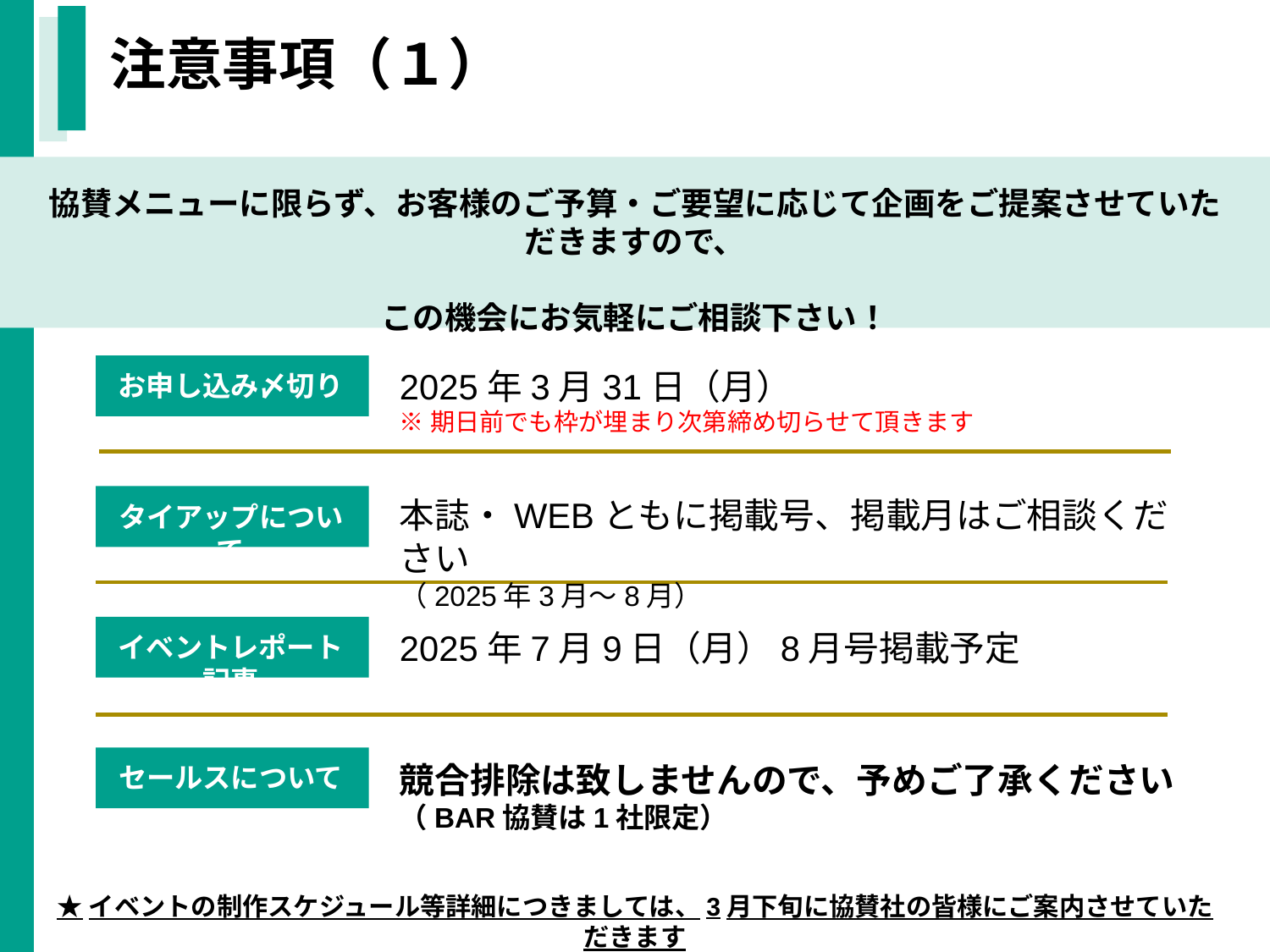

注意事項（１）

協賛メニューに限らず、お客様のご予算・ご要望に応じて企画をご提案させていただきますので、

この機会にお気軽にご相談下さい！

2025年3月31日（月）
※期日前でも枠が埋まり次第締め切らせて頂きます
お申し込み〆切り

本誌・WEBともに掲載号、掲載月はご相談ください
（2025年3月～8月）
タイアップについて

2025年7月9日（月）8月号掲載予定
イベントレポート記事

競合排除は致しませんので、予めご了承ください
（BAR協賛は1社限定）
セールスについて
★イベントの制作スケジュール等詳細につきましては、3月下旬に協賛社の皆様にご案内させていただきます